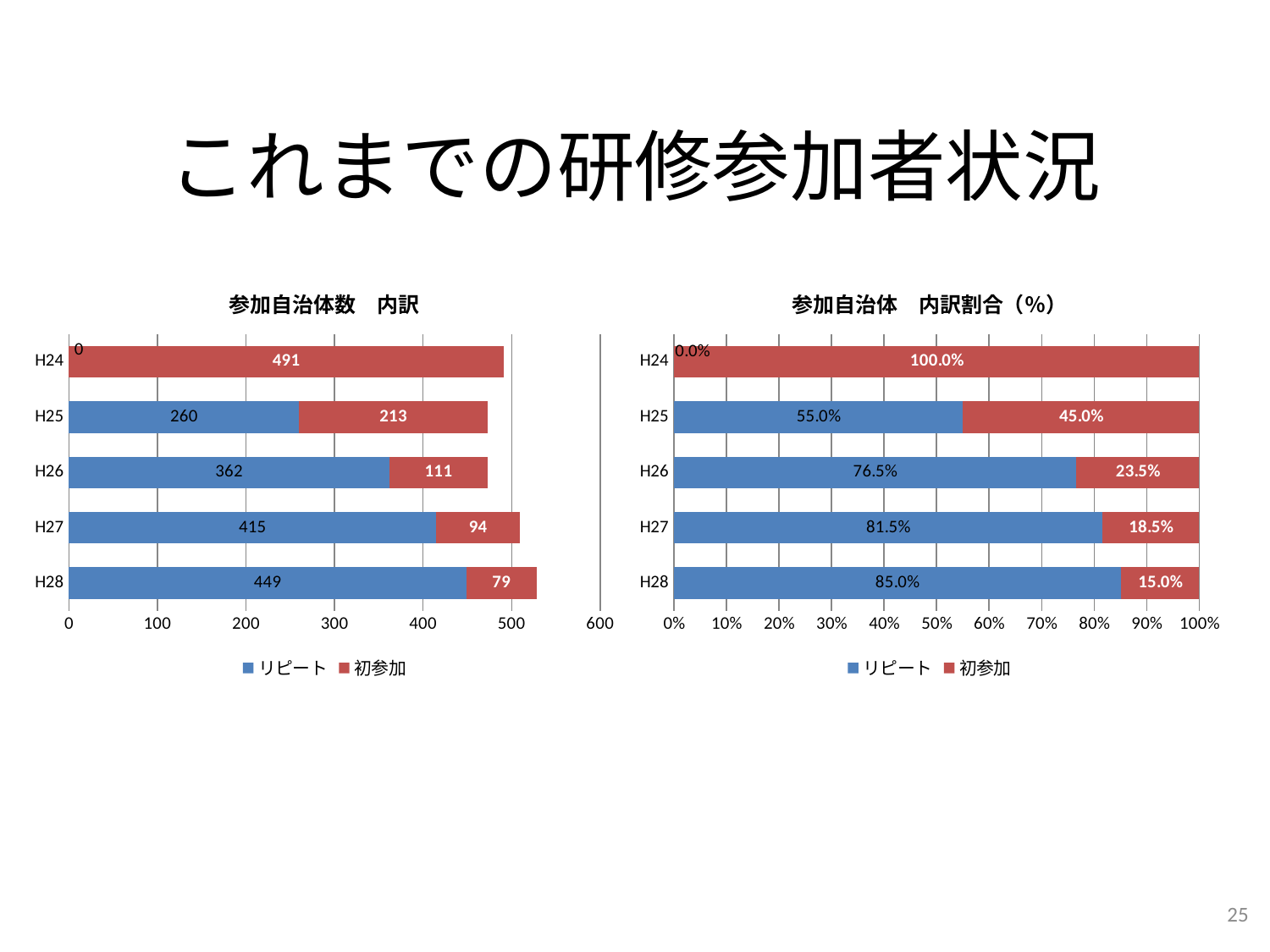

# これまでの研修参加者状況

### Chart: 参加自治体数　内訳

| Category | リピート | 初参加 |
|---|---|---|
| H28 | 449.0 | 79.0 |
| H27 | 415.0 | 94.0 |
| H26 | 362.0 | 111.0 |
| H25 | 260.0 | 213.0 |
| H24 | 0.0 | 491.0 |

### Chart: 参加自治体　内訳割合（％）

| Category | リピート | 初参加 |
|---|---|---|
| H28 | 0.8503787878787878 | 0.14962121212121213 |
| H27 | 0.8153241650294696 | 0.18467583497053044 |
| H26 | 0.7653276955602537 | 0.2346723044397463 |
| H25 | 0.5496828752642706 | 0.4503171247357294 |
| H24 | 0.0 | 1.0 |
25